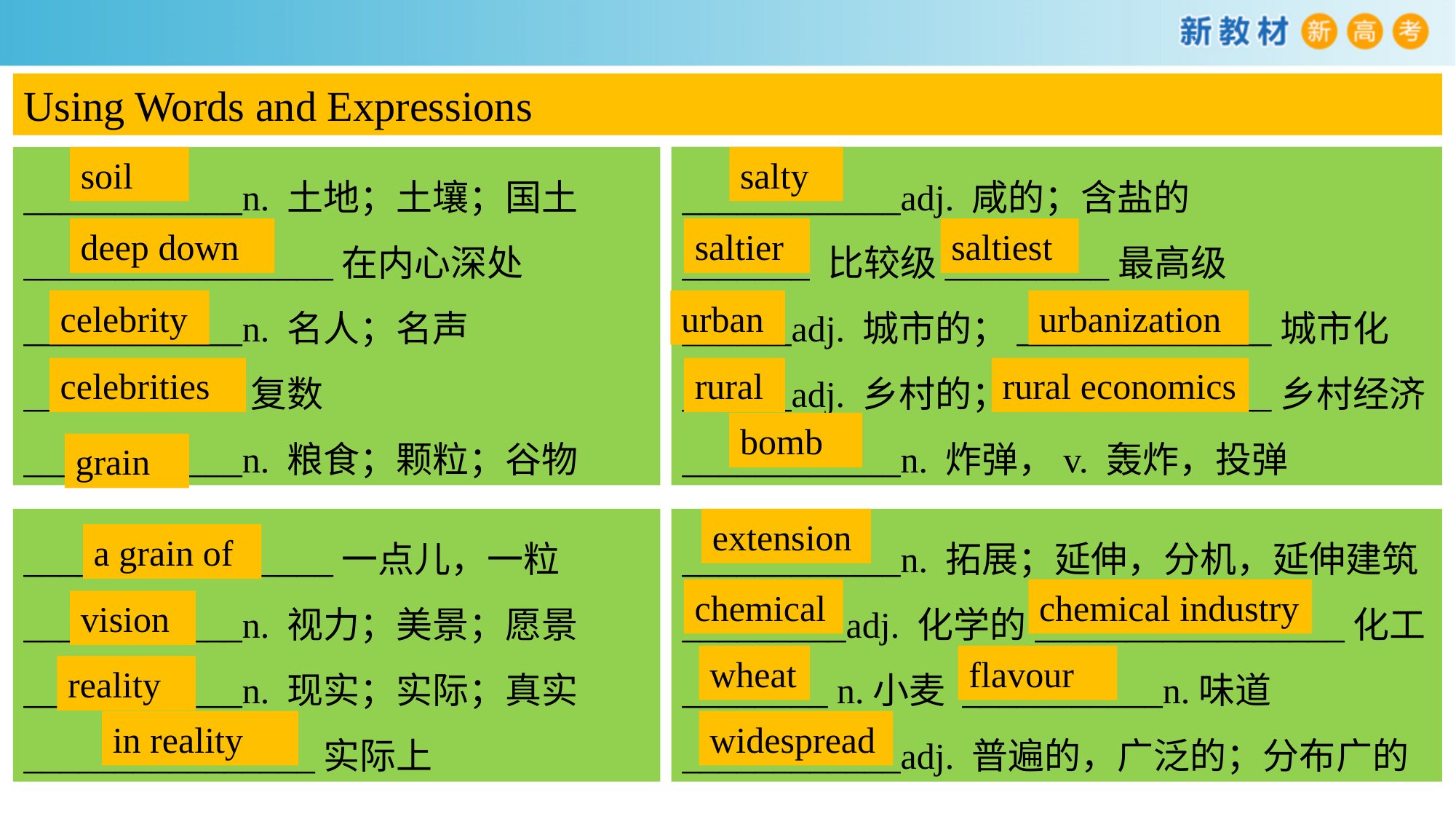

Using Words and Expressions
____________adj. 咸的；含盐的
_______ 比较级_________最高级
______adj. 城市的；______________城市化
______adj. 乡村的；______________乡村经济
____________n. 炸弹，v. 轰炸，投弹
____________n. 土地；土壤；国土
_________________在内心深处
____________n. 名人；名声
____________复数
____________n. 粮食；颗粒；谷物
soil
salty
deep down
saltier
saltiest
celebrity
urban
urbanization
celebrities
rural
rural economics
bomb
grain
_________________一点儿，一粒
____________n. 视力；美景；愿景
____________n. 现实；实际；真实
________________实际上
____________n. 拓展；延伸，分机，延伸建筑
_________adj. 化学的_________________化工
________ n.小麦 ___________n.味道
____________adj. 普遍的，广泛的；分布广的
extension
a grain of
chemical
chemical industry
vision
wheat
flavour
reality
in reality
widespread